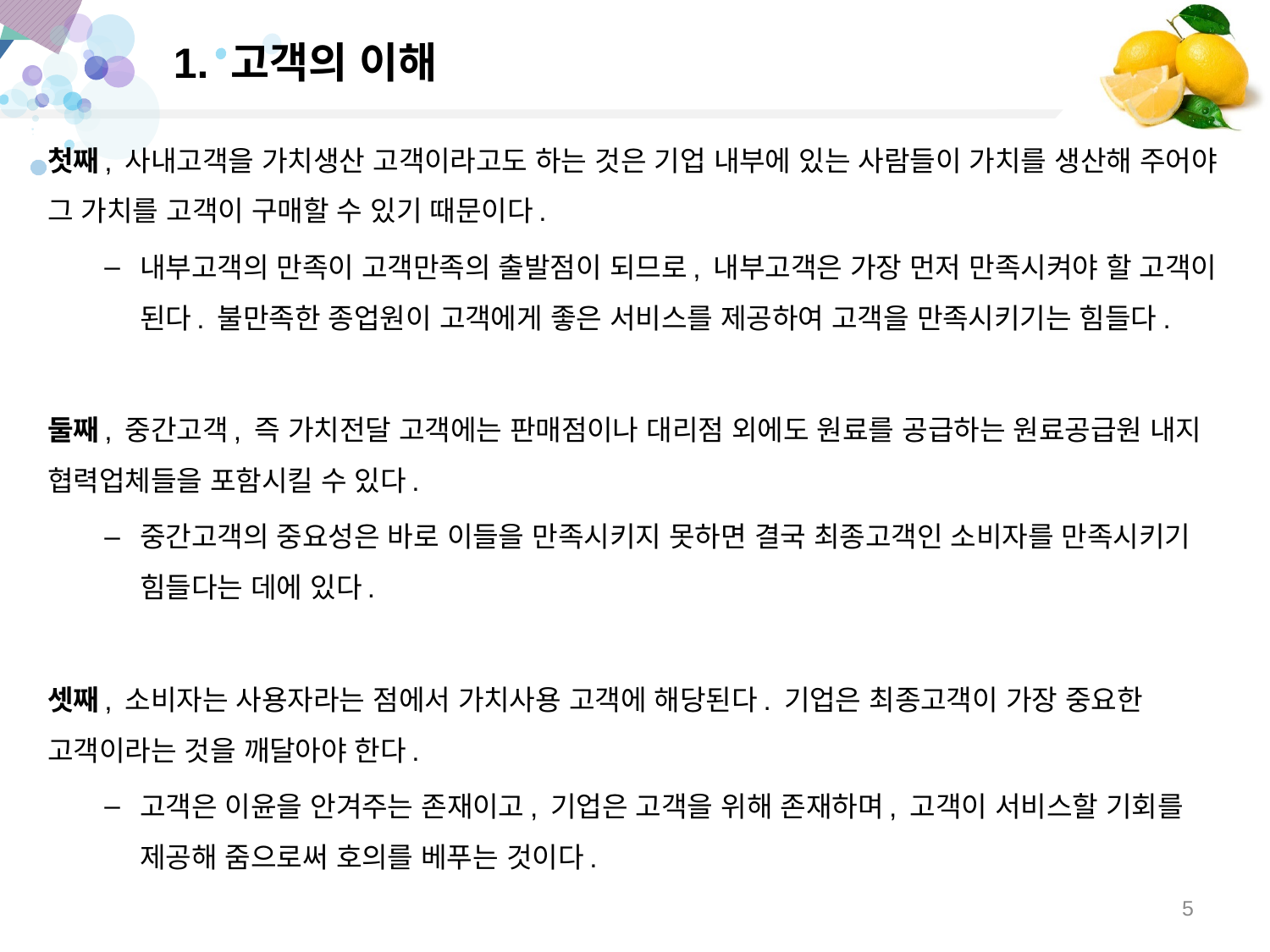

# 1. 고객의 이해
첫째, 사내고객을 가치생산 고객이라고도 하는 것은 기업 내부에 있는 사람들이 가치를 생산해 주어야 그 가치를 고객이 구매할 수 있기 때문이다.
내부고객의 만족이 고객만족의 출발점이 되므로, 내부고객은 가장 먼저 만족시켜야 할 고객이 된다. 불만족한 종업원이 고객에게 좋은 서비스를 제공하여 고객을 만족시키기는 힘들다.

둘째, 중간고객, 즉 가치전달 고객에는 판매점이나 대리점 외에도 원료를 공급하는 원료공급원 내지 협력업체들을 포함시킬 수 있다.
중간고객의 중요성은 바로 이들을 만족시키지 못하면 결국 최종고객인 소비자를 만족시키기 힘들다는 데에 있다.

셋째, 소비자는 사용자라는 점에서 가치사용 고객에 해당된다. 기업은 최종고객이 가장 중요한 고객이라는 것을 깨달아야 한다.
고객은 이윤을 안겨주는 존재이고, 기업은 고객을 위해 존재하며, 고객이 서비스할 기회를 제공해 줌으로써 호의를 베푸는 것이다.

5